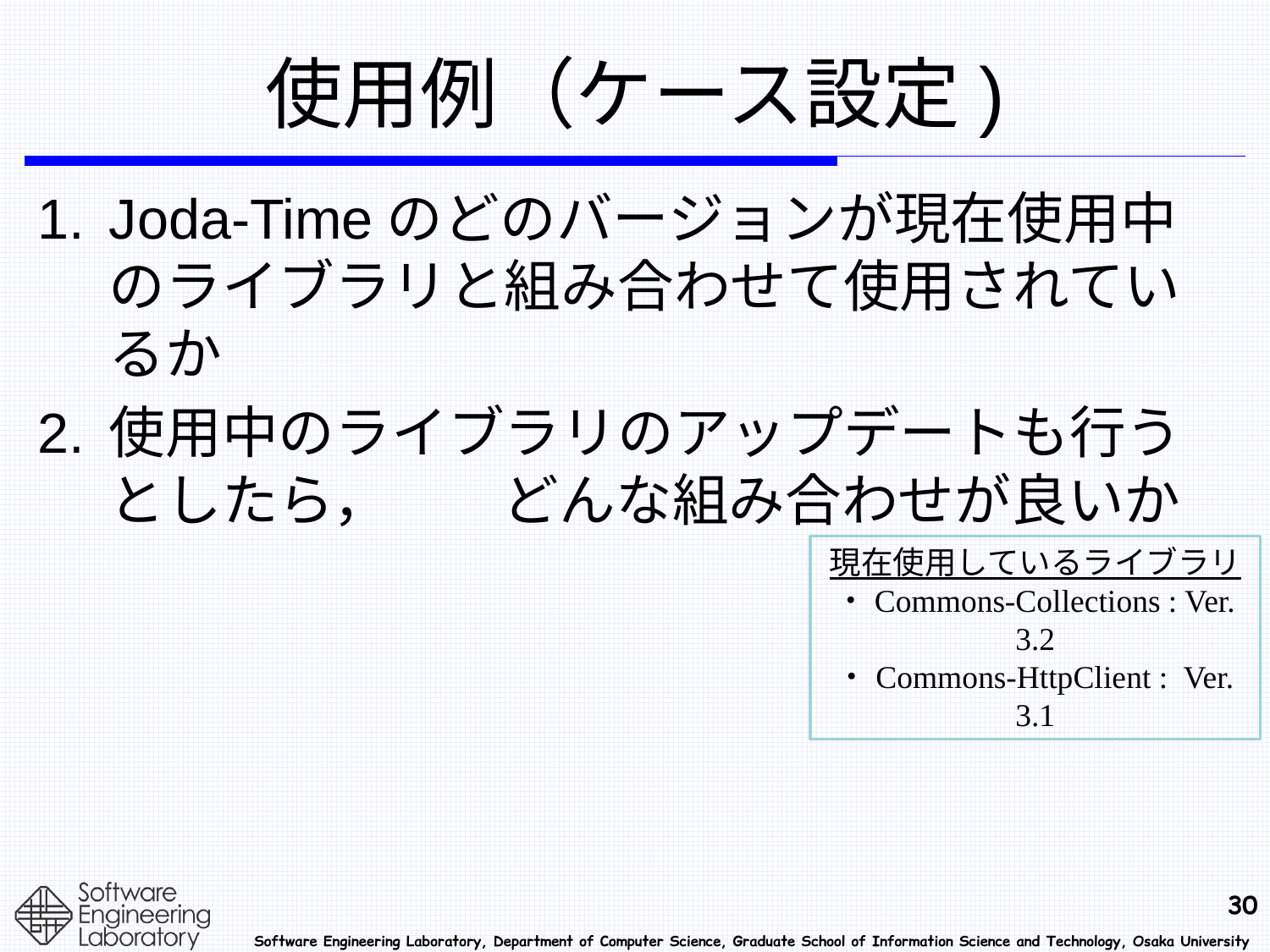

# 使用例（ケース設定)
Joda-Timeのどのバージョンが現在使用中のライブラリと組み合わせて使用されているか
使用中のライブラリのアップデートも行うとしたら，　　どんな組み合わせが良いか

現在使用しているライブラリ
・Commons-Collections : Ver. 3.2
・Commons-HttpClient :  Ver. 3.1